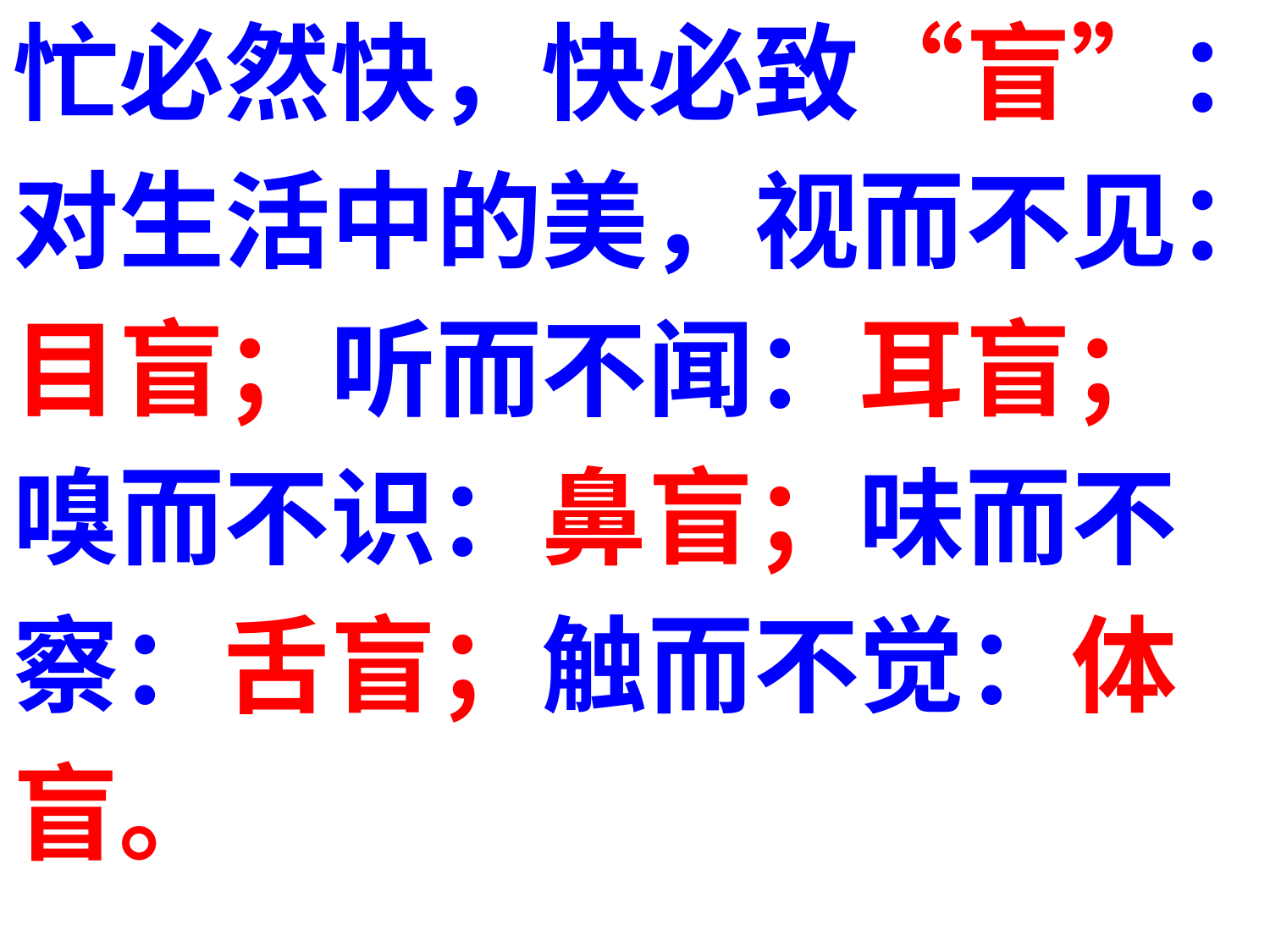

忙必然快，快必致“盲”：
对生活中的美，视而不见：
目盲；听而不闻：耳盲；
嗅而不识：鼻盲；味而不
察：舌盲；触而不觉：体
盲。